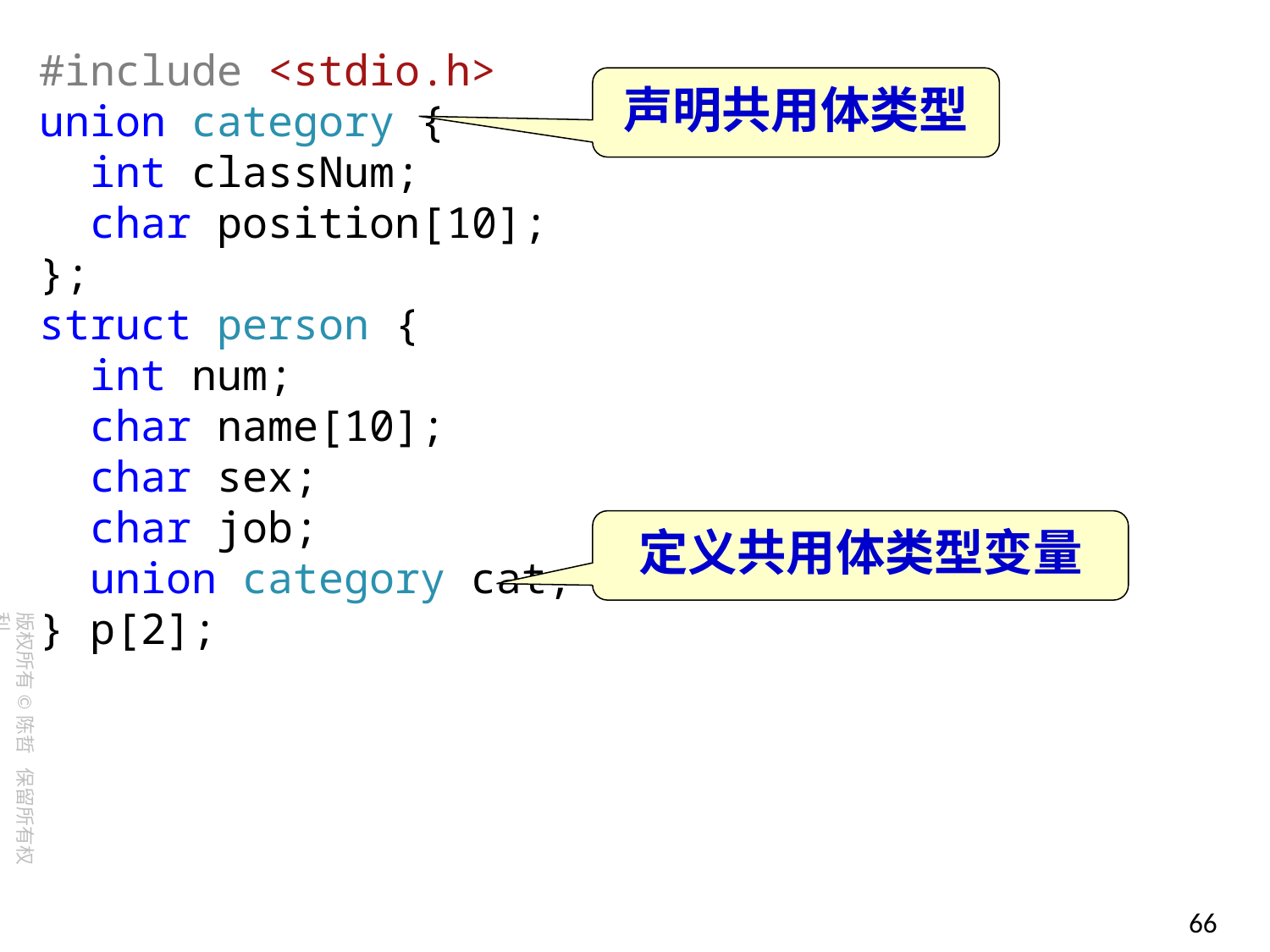

#include <stdio.h>
union category {
  int classNum;
  char position[10];
};
struct person {
  int num;
  char name[10];
  char sex;
  char job;
  union category cat;
} p[2];
声明共用体类型
定义共用体类型变量
66